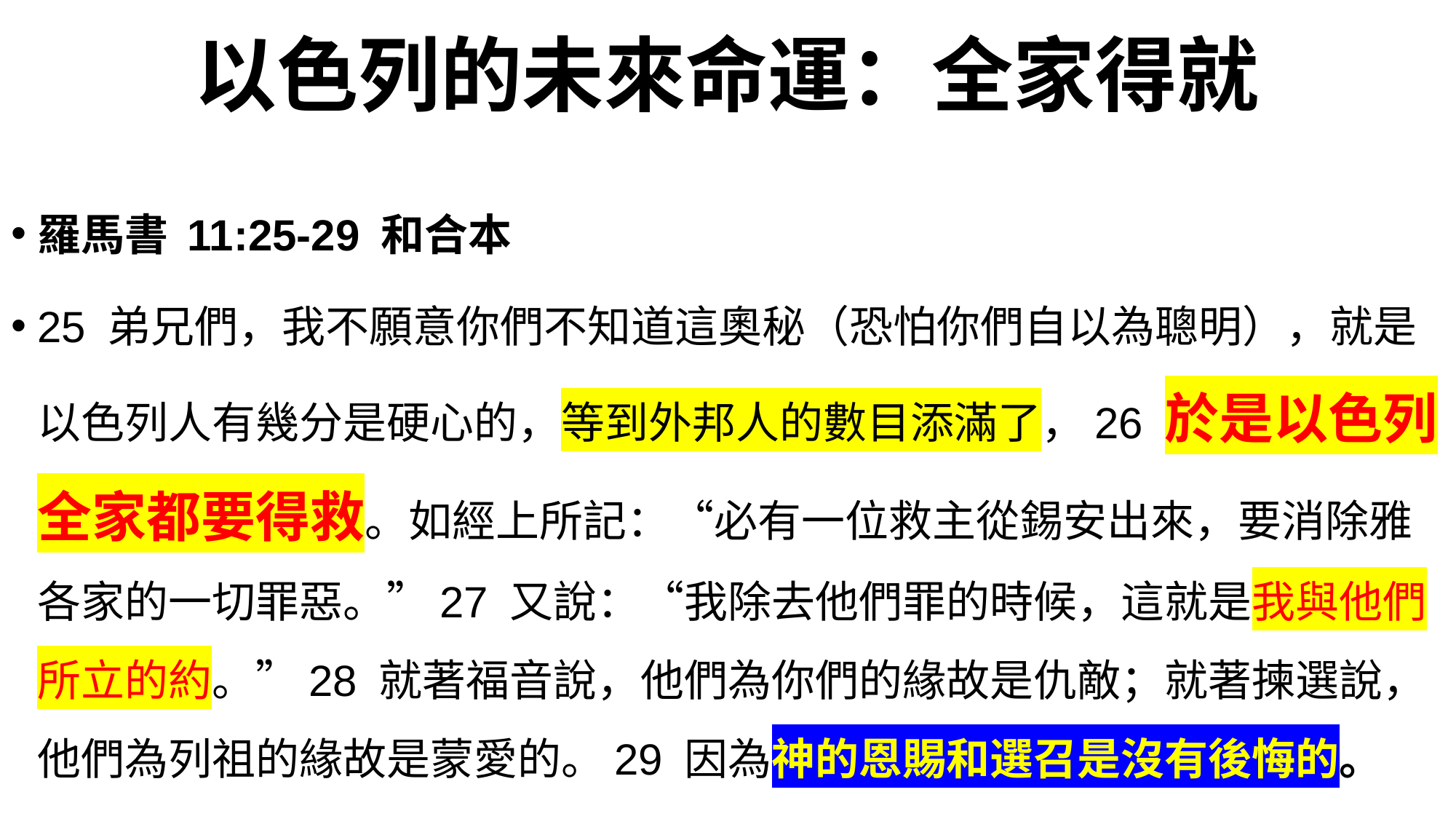

# 以色列的未來命運：全家得就
羅馬書 11:25-29 和合本
25 弟兄們，我不願意你們不知道這奧秘（恐怕你們自以為聰明），就是以色列人有幾分是硬心的，等到外邦人的數目添滿了，26 於是以色列全家都要得救。如經上所記：“必有一位救主從錫安出來，要消除雅各家的一切罪惡。”27 又說：“我除去他們罪的時候，這就是我與他們所立的約。”28 就著福音說，他們為你們的緣故是仇敵；就著揀選說，他們為列祖的緣故是蒙愛的。29 因為神的恩賜和選召是沒有後悔的。